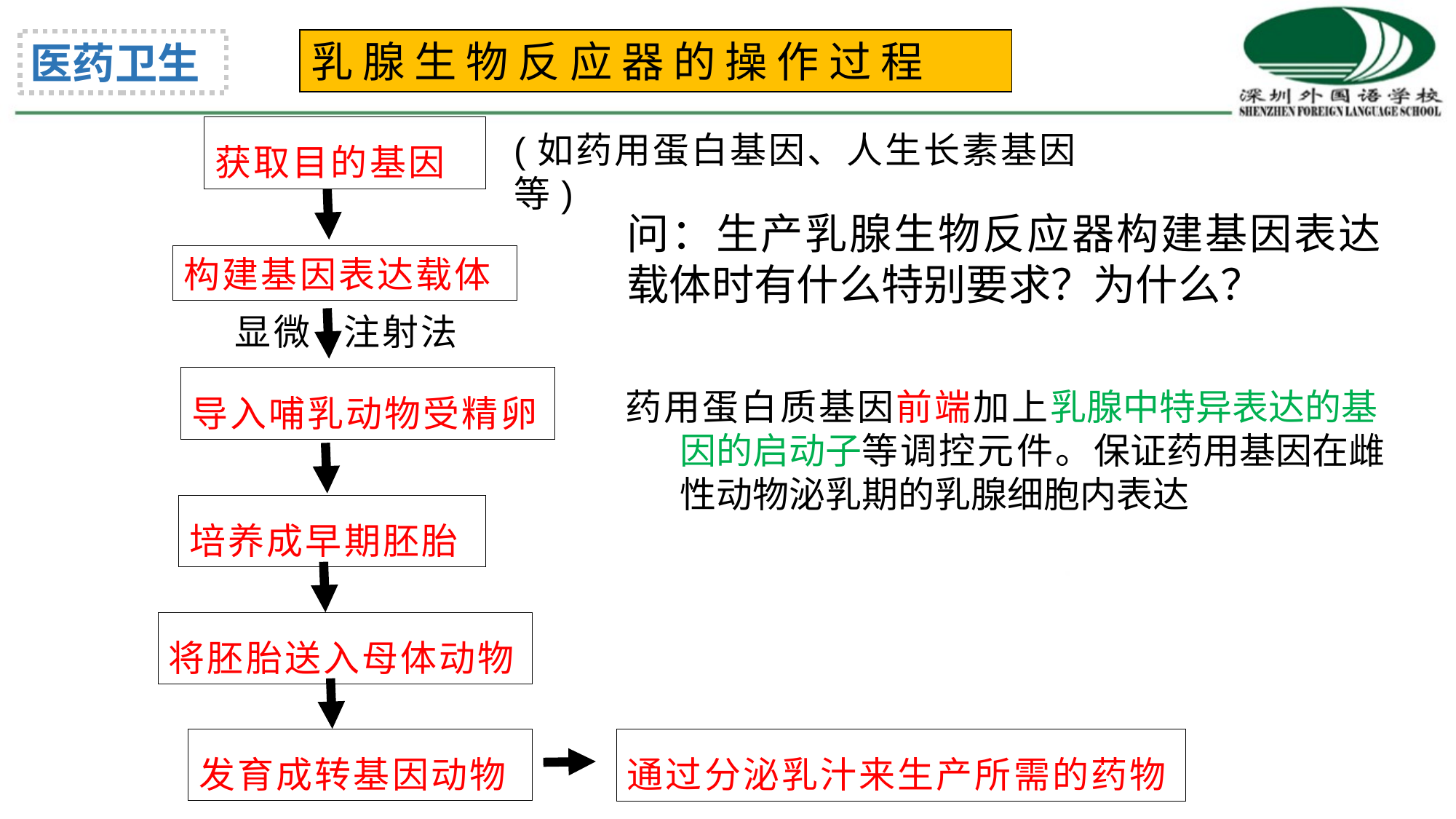

基因工程的应用——
乳 腺 生 物 反 应 器 的 操 作 过 程
医药卫生
获取目的基因
(如药用蛋白基因、人生长素基因等)

问：生产乳腺生物反应器构建基因表达载体时有什么特别要求？为什么？
构建基因表达载体
显微   注射法

导入哺乳动物受精卵
药用蛋白质基因前端加上乳腺中特异表达的基因的启动子等调控元件。保证药用基因在雌性动物泌乳期的乳腺细胞内表达

培养成早期胚胎

将胚胎送入母体动物

发育成转基因动物
通过分泌乳汁来生产所需的药物